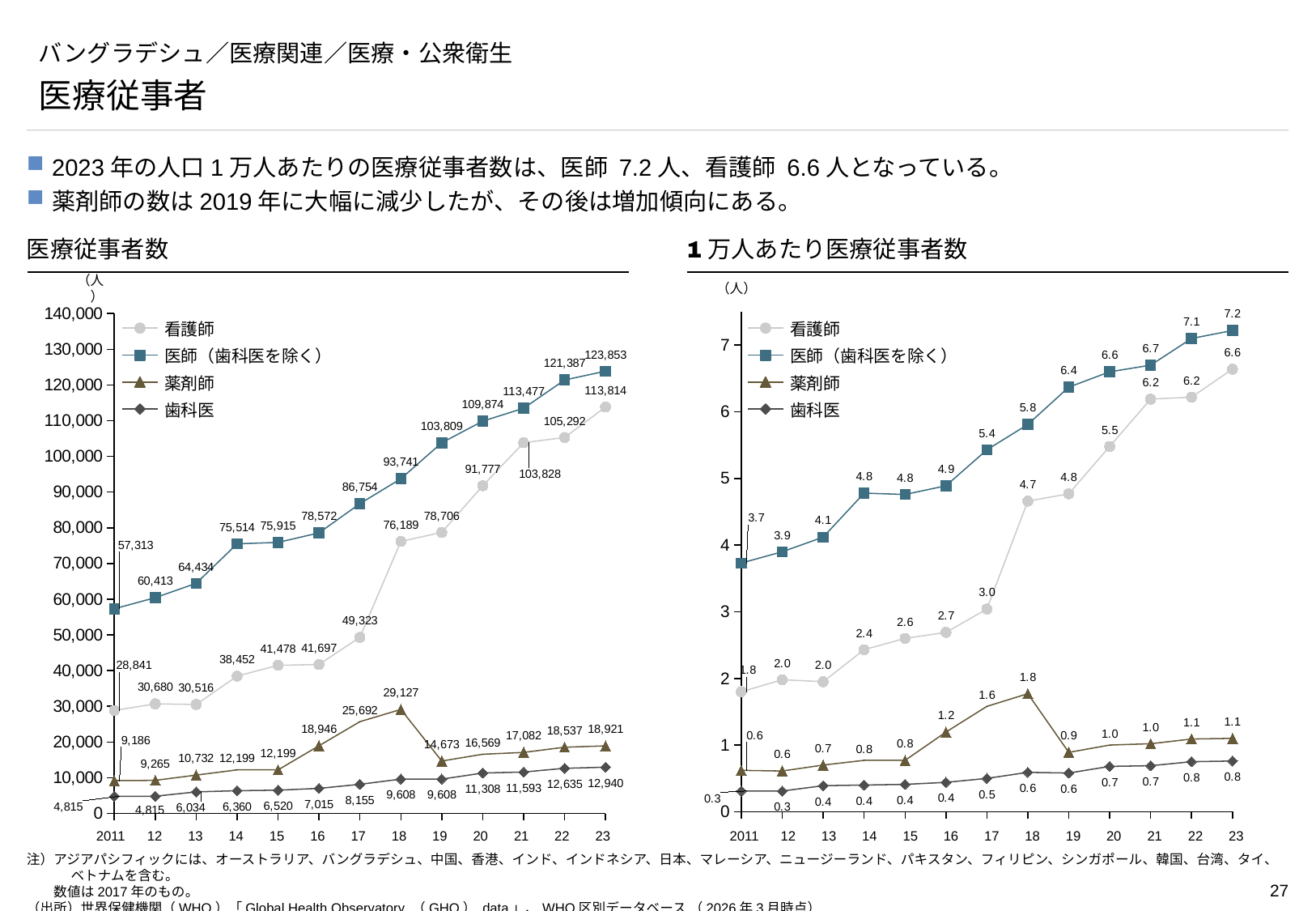

# バングラデシュ／医療関連／医療・公衆衛生
医療従事者
2023年の人口1万人あたりの医療従事者数は、医師 7.2人、看護師 6.6人となっている。
薬剤師の数は2019年に大幅に減少したが、その後は増加傾向にある。
医療従事者数
1万人あたり医療従事者数
（人）
（人）

### Chart

| Category |  |  |  |  |
|---|---|---|---|---|

### Chart

| Category |  |  |  |  |
|---|---|---|---|---|
看護師
看護師

医師（歯科医を除く）
医師（歯科医を除く）

薬剤師
薬剤師

歯科医
歯科医

2011
12
13
14
15
16
17
18
19
20
21
22
23
2011
12
13
14
15
16
17
18
19
20
21
22
23
注）アジアパシフィックには、オーストラリア、バングラデシュ、中国、香港、インド、インドネシア、日本、マレーシア、ニュージーランド、パキスタン、フィリピン、シンガポール、韓国、台湾、タイ、ベトナムを含む。
　　数値は2017年のもの。
（出所）世界保健機関（WHO）「Global Health Observatory （GHO） data」、WHO区別データベース （2026年3月時点）